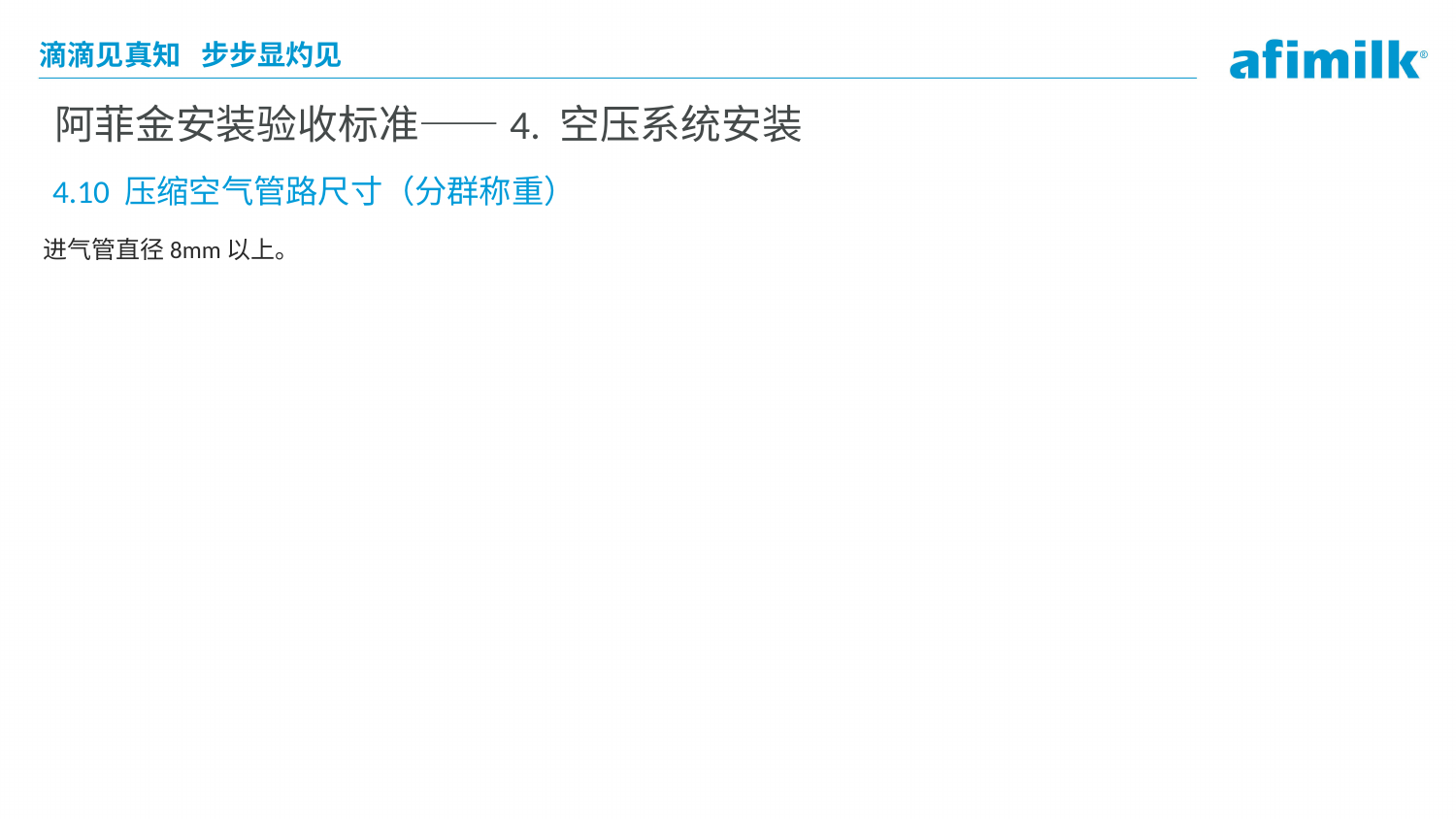

阿菲金安装验收标准——4. 空压系统安装
4.10 压缩空气管路尺寸（分群称重）

进气管直径8mm以上。